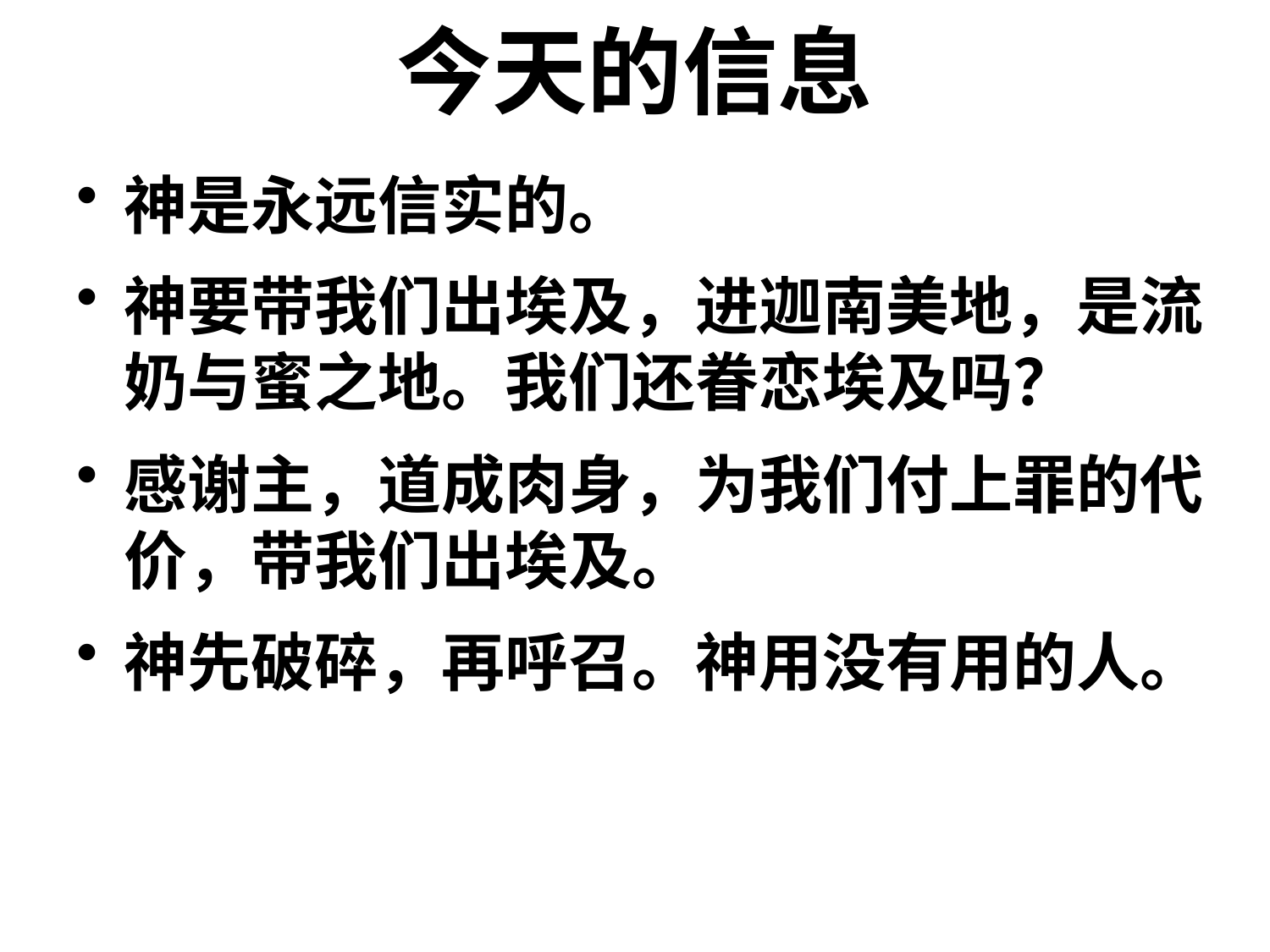

# 今天的信息
神是永远信实的。
神要带我们出埃及，进迦南美地，是流奶与蜜之地。我们还眷恋埃及吗？
感谢主，道成肉身，为我们付上罪的代价，带我们出埃及。
神先破碎，再呼召。神用没有用的人。